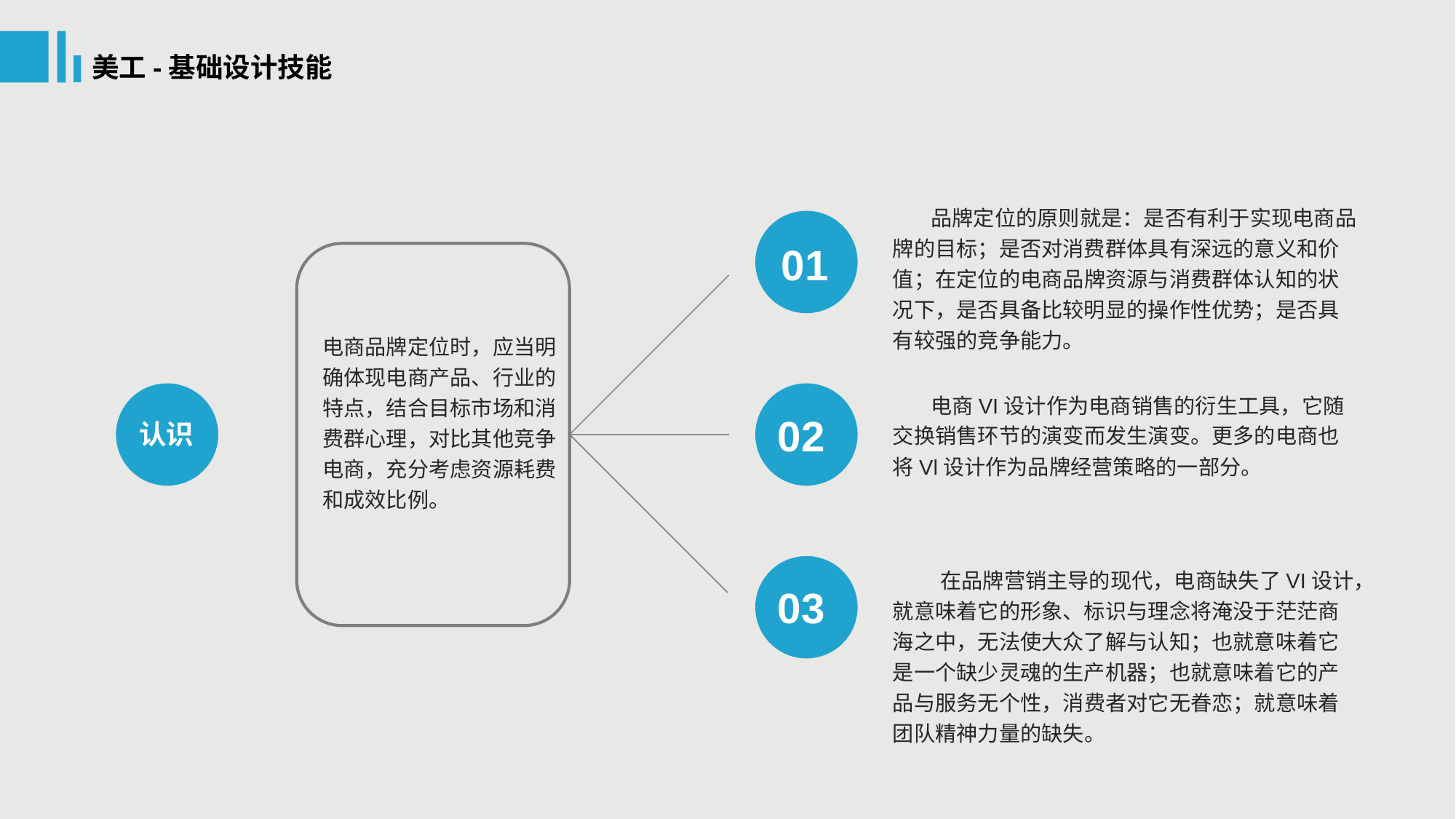

美工-基础设计技能
       品牌定位的原则就是：是否有利于实现电商品牌的目标；是否对消费群体具有深远的意义和价值；在定位的电商品牌资源与消费群体认知的状况下，是否具备比较明显的操作性优势；是否具有较强的竞争能力。

01

电商品牌定位时，应当明确体现电商产品、行业的特点，结合目标市场和消费群心理，对比其他竞争电商，充分考虑资源耗费和成效比例。

       电商VI设计作为电商销售的衍生工具，它随交换销售环节的演变而发生演变。更多的电商也将Vl设计作为品牌经营策略的一部分。
02
认识

         在品牌营销主导的现代，电商缺失了VI设计，就意味着它的形象、标识与理念将淹没于茫茫商海之中，无法使大众了解与认知；也就意味着它是一个缺少灵魂的生产机器；也就意味着它的产品与服务无个性，消费者对它无眷恋；就意味着团队精神力量的缺失。
03